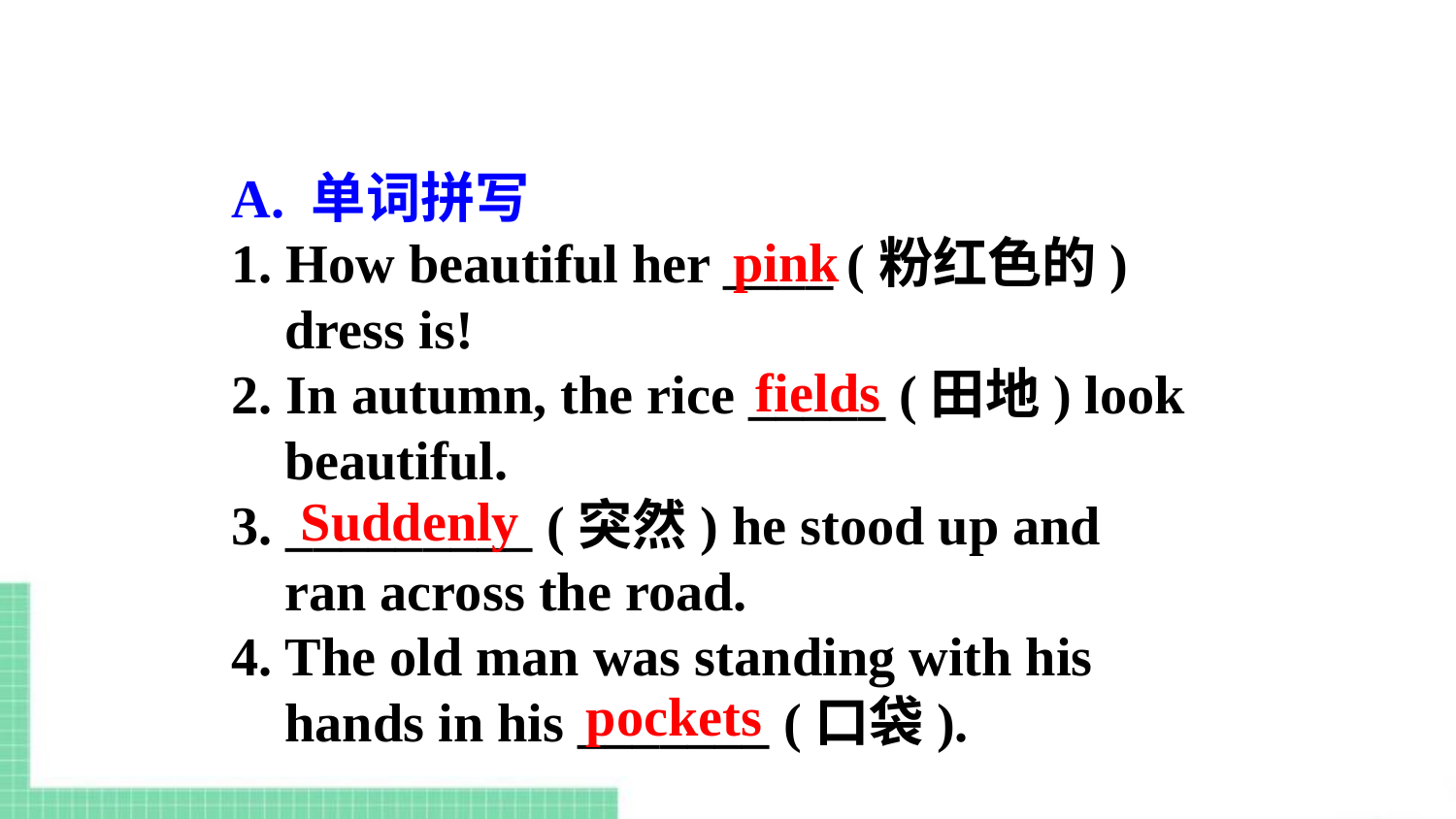

A. 单词拼写
1. How beautiful her ____ (粉红色的) dress is!
2. In autumn, the rice _____ (田地) look beautiful.
3. _________ (突然) he stood up and ran across the road.
4. The old man was standing with his hands in his _______ (口袋).
pink
fields
Suddenly
pockets